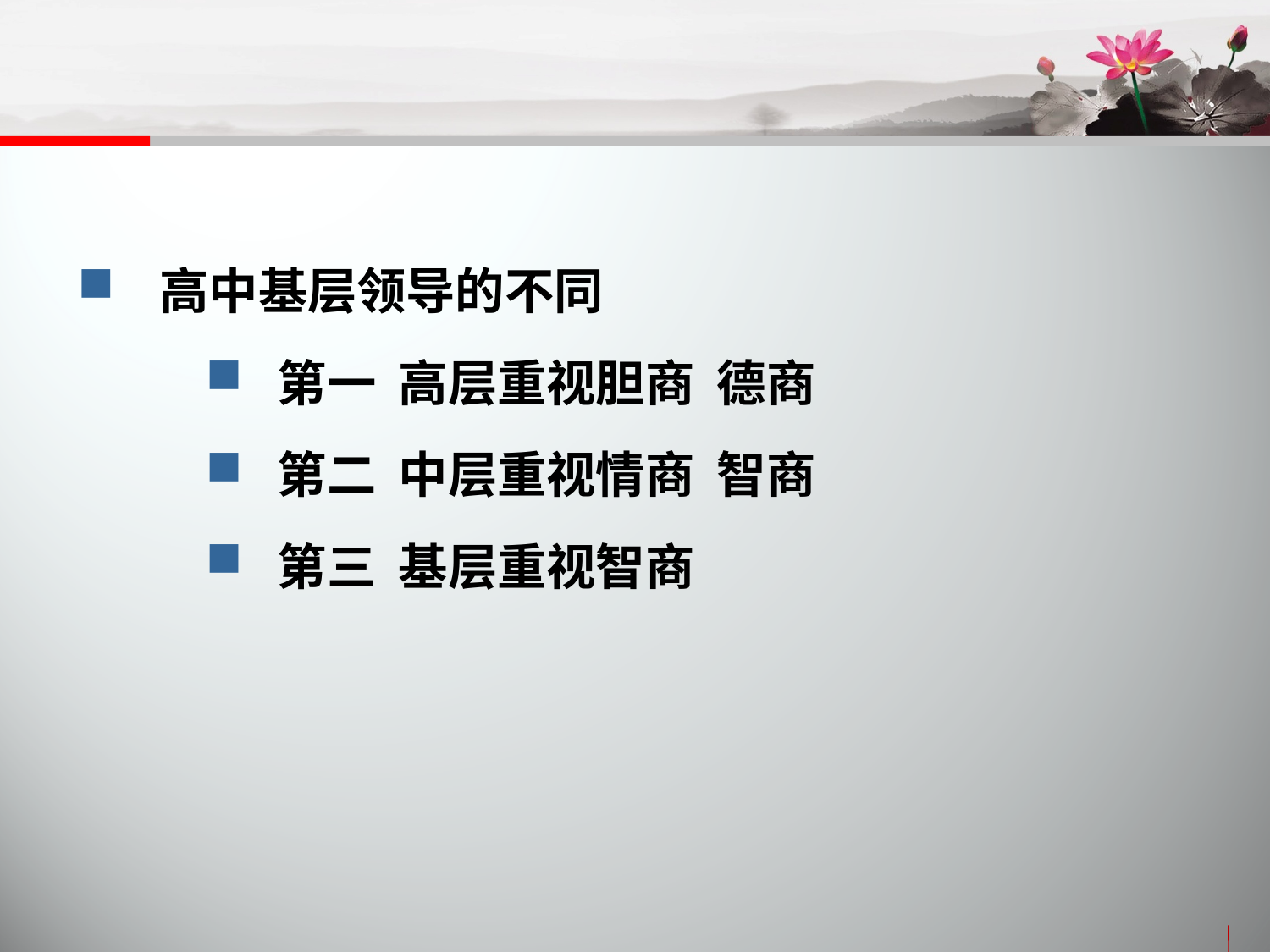

高中基层领导的不同
  第一  高层重视胆商  德商
  第二  中层重视情商  智商
  第三  基层重视智商